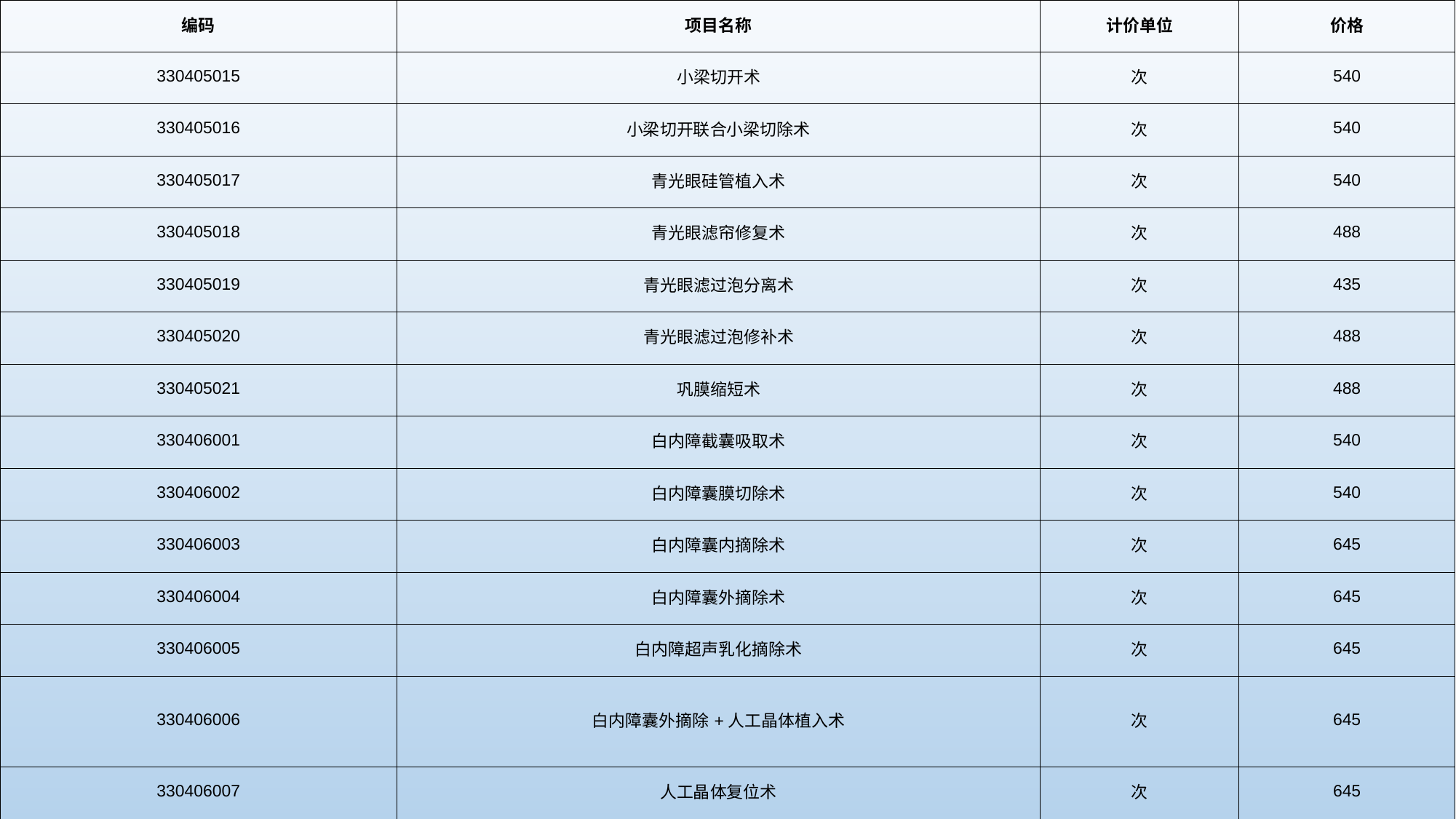

| 编码 | 项目名称 | 计价单位 | 价格 |
| --- | --- | --- | --- |
| 330405015 | 小梁切开术 | 次 | 540 |
| 330405016 | 小梁切开联合小梁切除术 | 次 | 540 |
| 330405017 | 青光眼硅管植入术 | 次 | 540 |
| 330405018 | 青光眼滤帘修复术 | 次 | 488 |
| 330405019 | 青光眼滤过泡分离术 | 次 | 435 |
| 330405020 | 青光眼滤过泡修补术 | 次 | 488 |
| 330405021 | 巩膜缩短术 | 次 | 488 |
| 330406001 | 白内障截囊吸取术 | 次 | 540 |
| 330406002 | 白内障囊膜切除术 | 次 | 540 |
| 330406003 | 白内障囊内摘除术 | 次 | 645 |
| 330406004 | 白内障囊外摘除术 | 次 | 645 |
| 330406005 | 白内障超声乳化摘除术 | 次 | 645 |
| 330406006 | 白内障囊外摘除+人工晶体植入术 | 次 | 645 |
| 330406007 | 人工晶体复位术 | 次 | 645 |